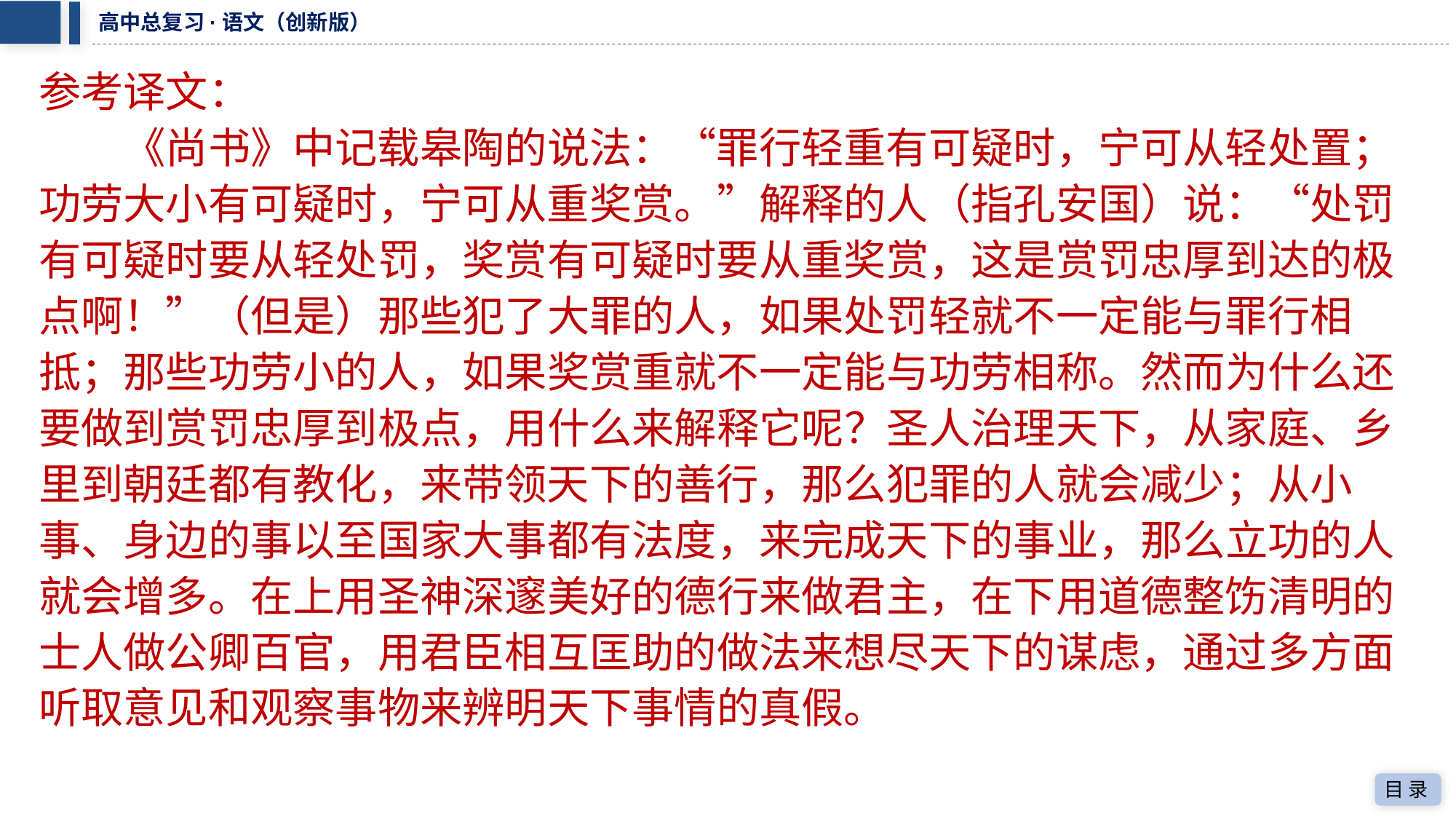

参考译文：
　　《尚书》中记载皋陶的说法：“罪行轻重有可疑时，宁可从轻处置；
功劳大小有可疑时，宁可从重奖赏。”解释的人（指孔安国）说：“处罚
有可疑时要从轻处罚，奖赏有可疑时要从重奖赏，这是赏罚忠厚到达的极
点啊！”（但是）那些犯了大罪的人，如果处罚轻就不一定能与罪行相
抵；那些功劳小的人，如果奖赏重就不一定能与功劳相称。然而为什么还
要做到赏罚忠厚到极点，用什么来解释它呢？圣人治理天下，从家庭、乡
里到朝廷都有教化，来带领天下的善行，那么犯罪的人就会减少；从小
事、身边的事以至国家大事都有法度，来完成天下的事业，那么立功的人
就会增多。在上用圣神深邃美好的德行来做君主，在下用道德整饬清明的士人做公卿百官，用君臣相互匡助的做法来想尽天下的谋虑，通过多方面听取意见和观察事物来辨明天下事情的真假。